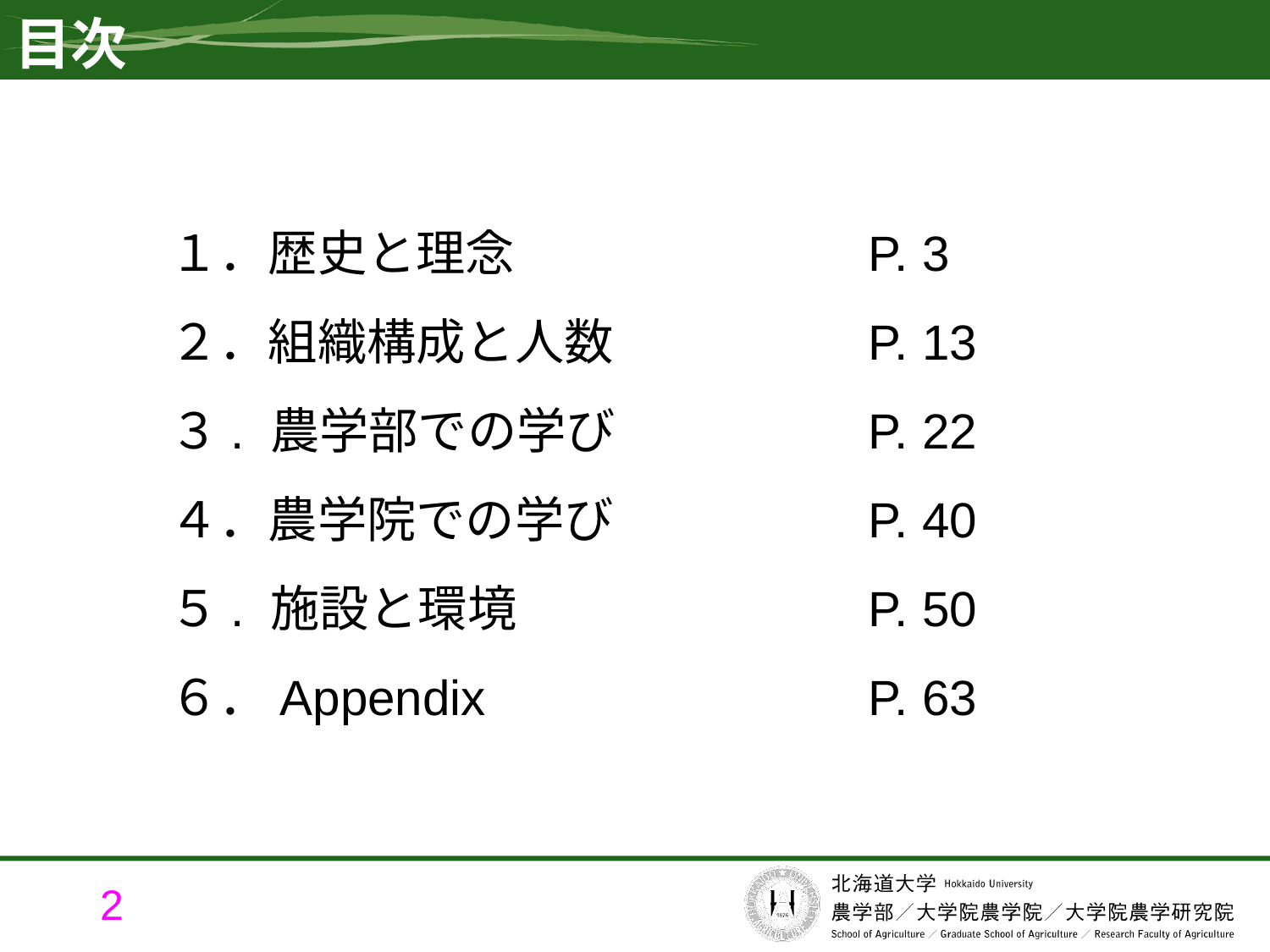

目次
１．歴史と理念
２．組織構成と人数
３. 農学部での学び
４．農学院での学び
５. 施設と環境
６．Appendix
P. 3
P. 13
P. 22
P. 40
P. 50
P. 63